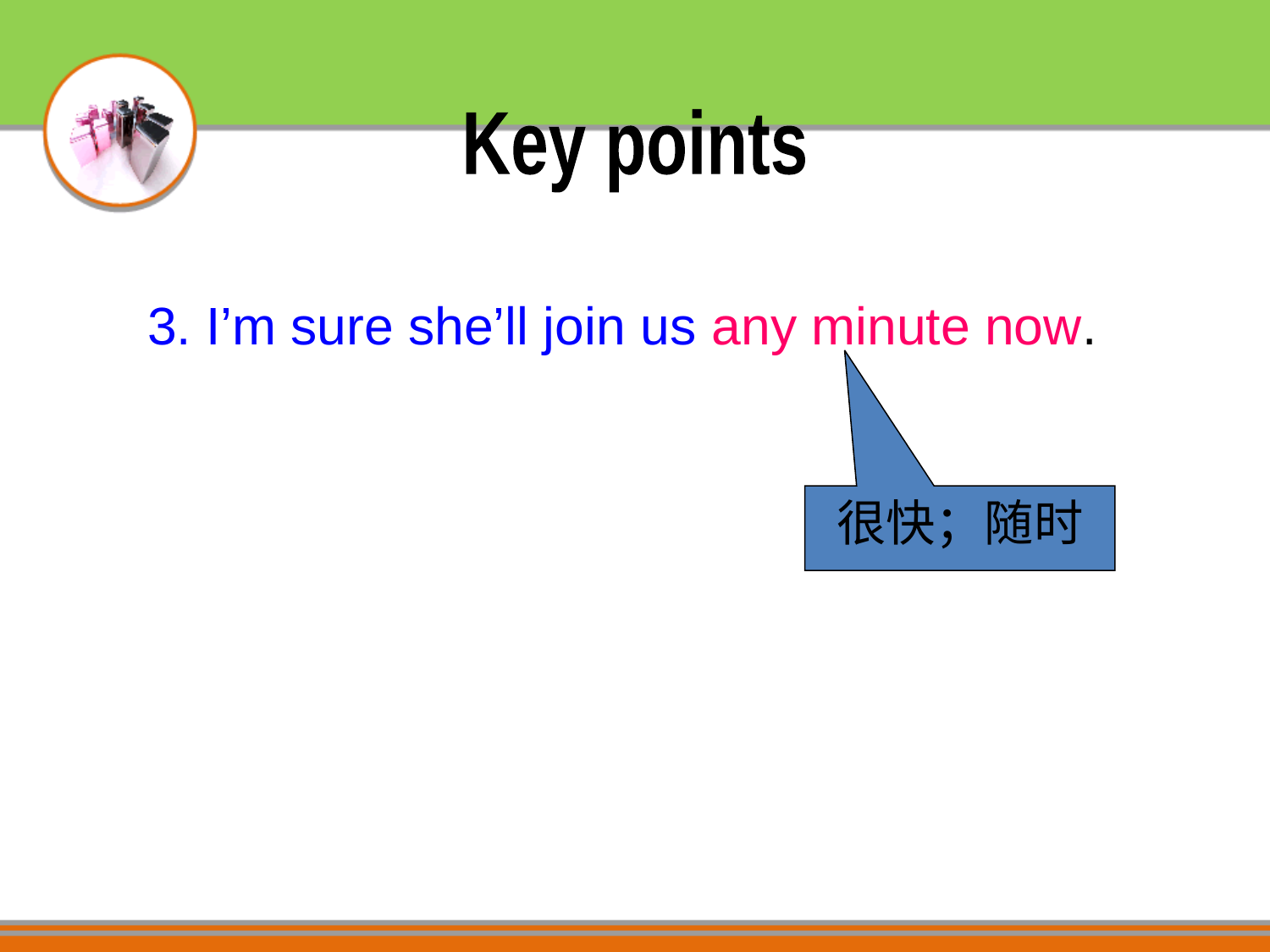

Key points
3. I’m sure she’ll join us any minute now.
很快；随时